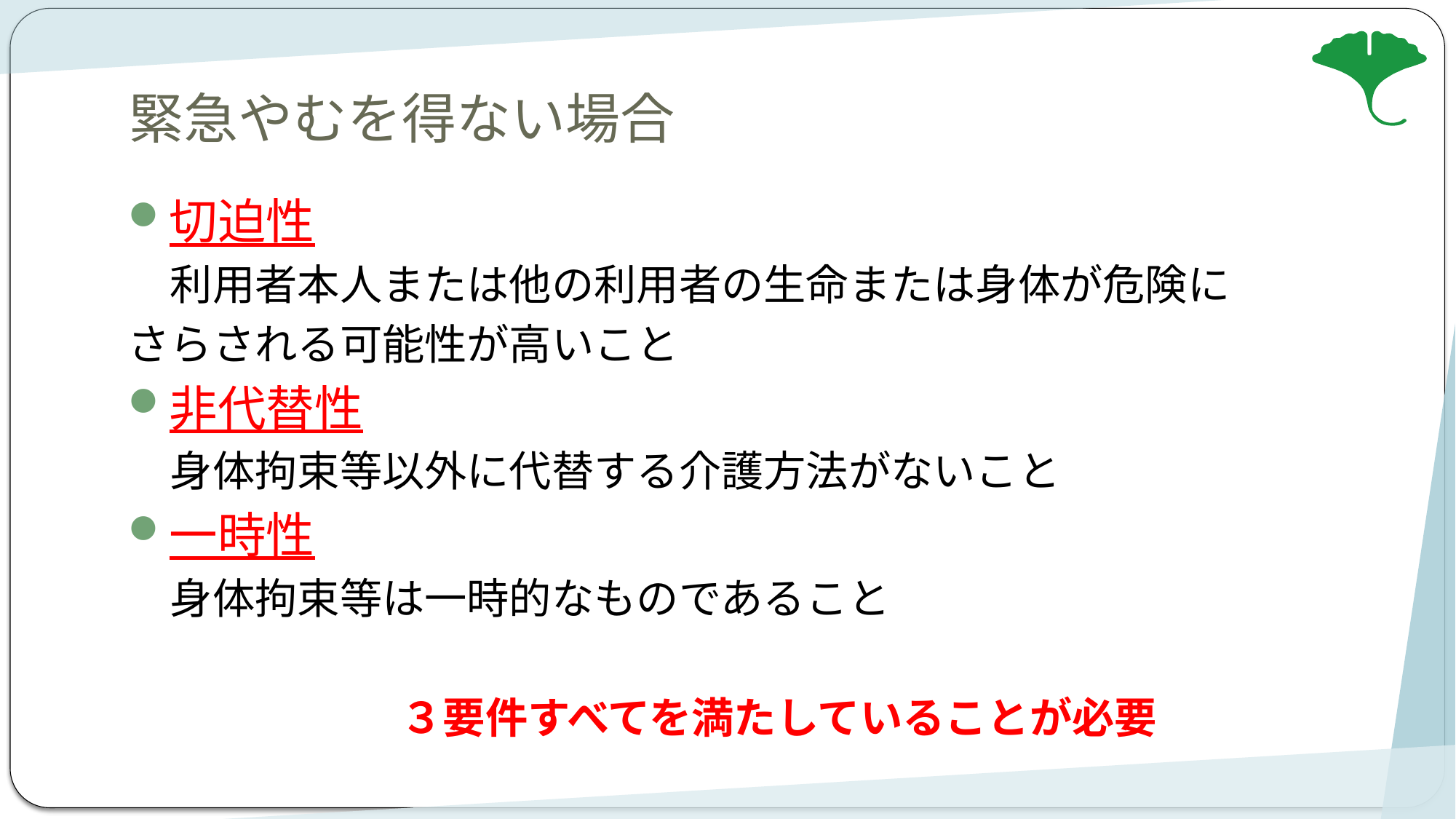

# 緊急やむを得ない場合

切迫性
　利用者本人または他の利用者の生命または身体が危険に
さらされる可能性が高いこと
非代替性
　身体拘束等以外に代替する介護方法がないこと
一時性
　身体拘束等は一時的なものであること

３要件すべてを満たしていることが必要